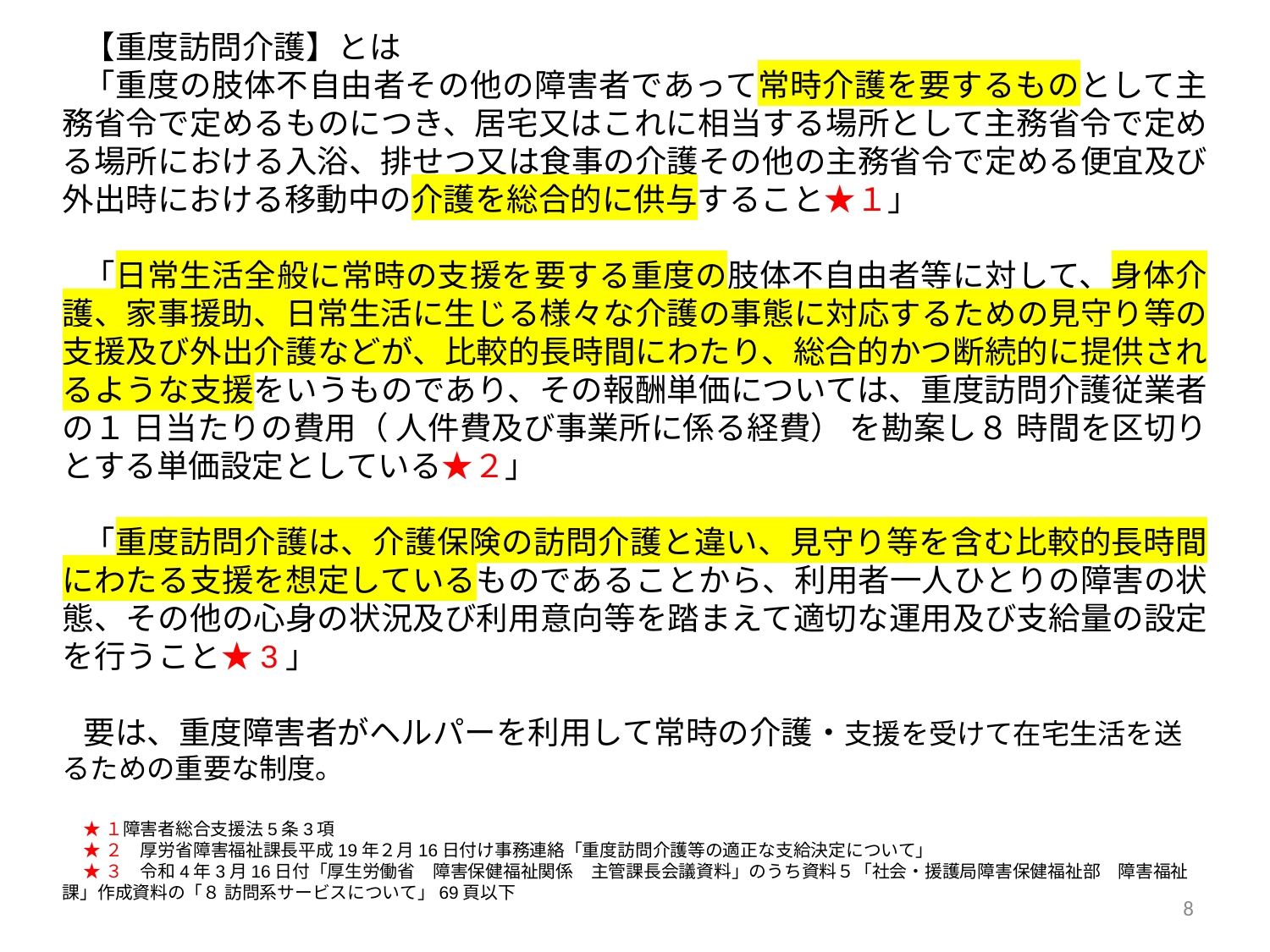

【重度訪問介護】とは
「重度の肢体不自由者その他の障害者であって常時介護を要するものとして主務省令で定めるものにつき、居宅又はこれに相当する場所として主務省令で定める場所における入浴、排せつ又は食事の介護その他の主務省令で定める便宜及び外出時における移動中の介護を総合的に供与すること★１」

「日常生活全般に常時の支援を要する重度の肢体不自由者等に対して、身体介護、家事援助、日常生活に生じる様々な介護の事態に対応するための見守り等の支援及び外出介護などが、比較的長時間にわたり、総合的かつ断続的に提供されるような支援をいうものであり、その報酬単価については、重度訪問介護従業者の１ 日当たりの費用（ 人件費及び事業所に係る経費） を勘案し８ 時間を区切りとする単価設定としている★２」

「重度訪問介護は、介護保険の訪問介護と違い、見守り等を含む比較的長時間にわたる支援を想定しているものであることから、利用者一人ひとりの障害の状態、その他の心身の状況及び利用意向等を踏まえて適切な運用及び支給量の設定を行うこと★3」

要は、重度障害者がヘルパーを利用して常時の介護・支援を受けて在宅生活を送るための重要な制度。
★１障害者総合支援法5条3項
★２　厚労省障害福祉課長平成19年２月16日付け事務連絡「重度訪問介護等の適正な支給決定について」
★３　令和4年3月16日付「厚生労働省　障害保健福祉関係　主管課長会議資料」のうち資料５「社会・援護局障害保健福祉部　障害福祉課」作成資料の「８ 訪問系サービスについて」69頁以下
8